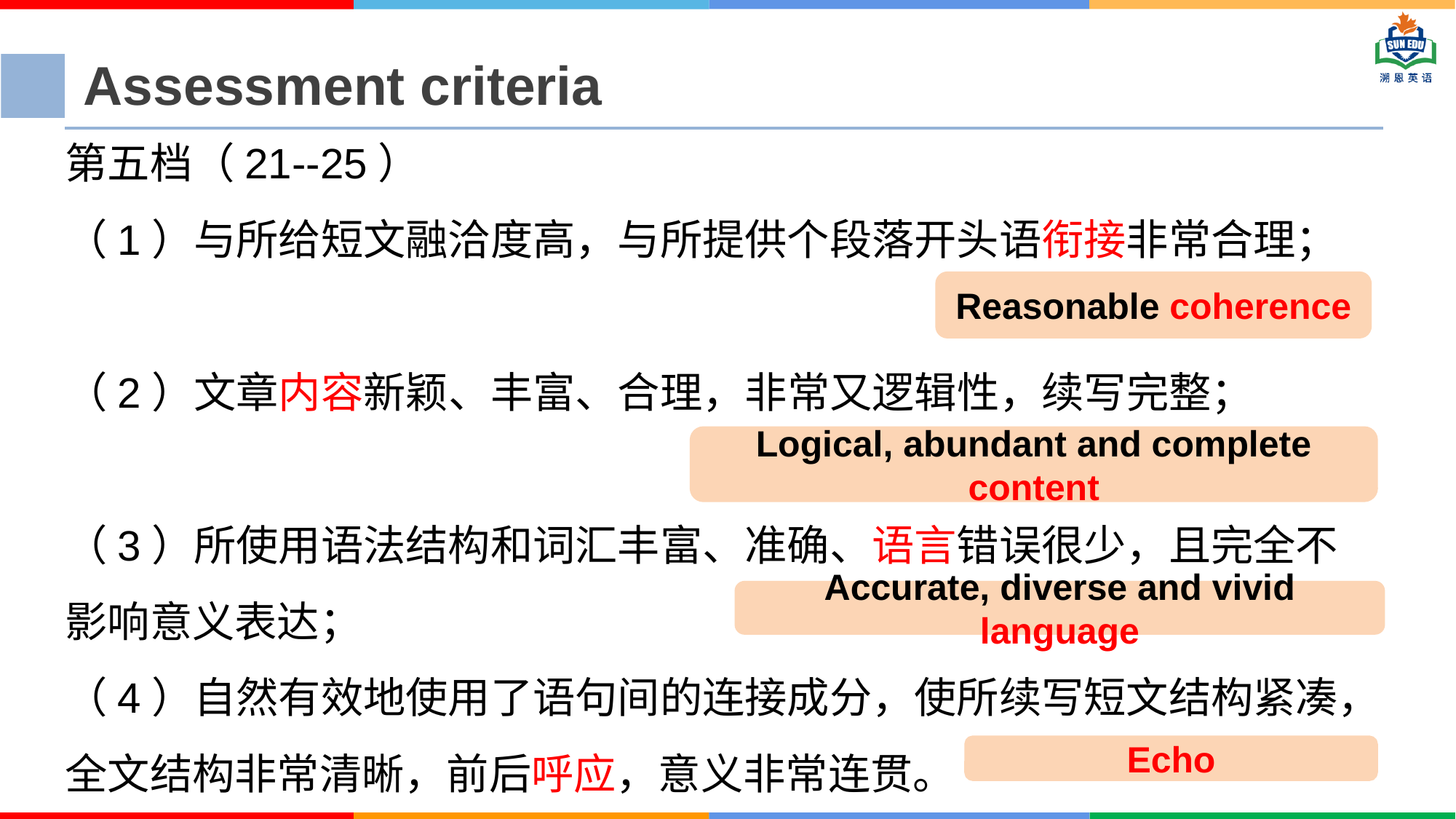

Assessment criteria

第五档（21--25）
（1）与所给短文融洽度高，与所提供个段落开头语衔接非常合理；

（2）文章内容新颖、丰富、合理，非常又逻辑性，续写完整；

（3）所使用语法结构和词汇丰富、准确、语言错误很少，且完全不影响意义表达；
（4）自然有效地使用了语句间的连接成分，使所续写短文结构紧凑，全文结构非常清晰，前后呼应，意义非常连贯。

Reasonable coherence
Logical, abundant and complete content
Accurate, diverse and vivid language
Echo